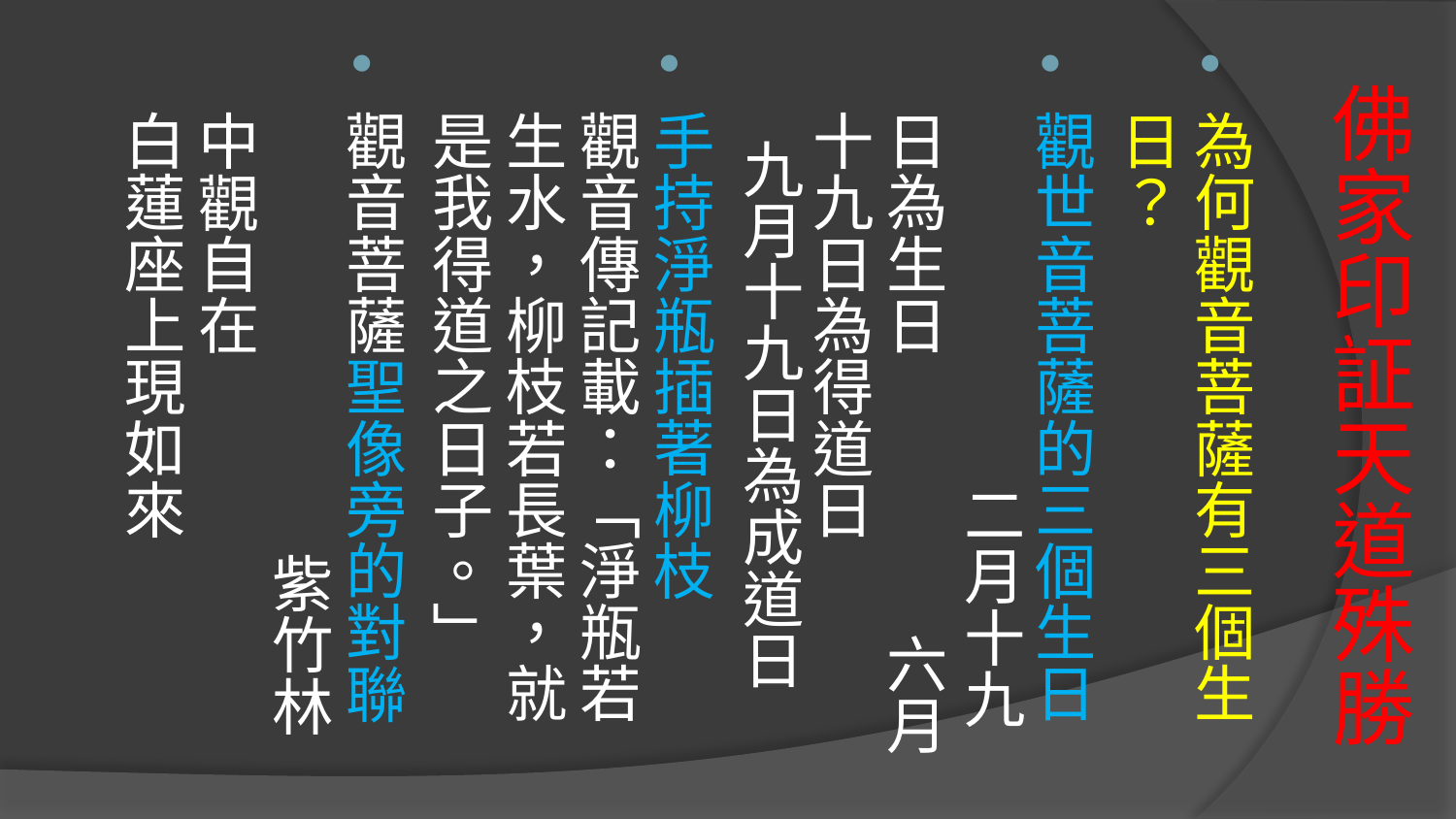

為何觀音菩薩有三個生日？
觀世音菩薩的三個生日                               二月十九日為生日                    六月十九日為得道日                   九月十九日為成道日
手持淨瓶插著柳枝             觀音傳記載：「淨瓶若生水，柳枝若長葉，就是我得道之日子。」
觀音菩薩聖像旁的對聯                                    紫竹林中觀自在                           白蓮座上現如來

# 佛家印証天道殊勝